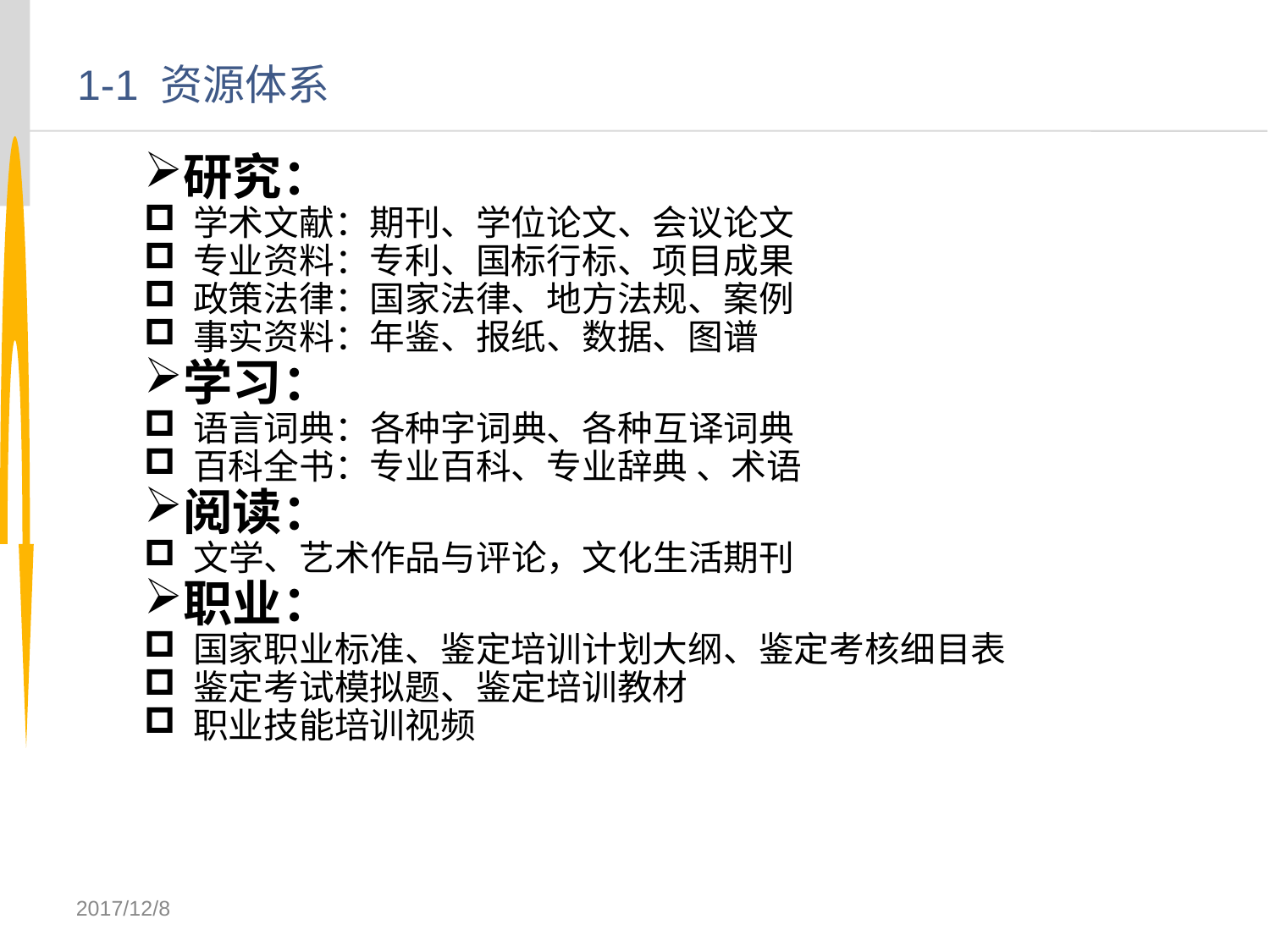

1-1 资源体系
研究：
 学术文献：期刊、学位论文、会议论文
 专业资料：专利、国标行标、项目成果
 政策法律：国家法律、地方法规、案例
 事实资料：年鉴、报纸、数据、图谱
学习：
 语言词典：各种字词典、各种互译词典
 百科全书：专业百科、专业辞典 、术语
阅读：
 文学、艺术作品与评论，文化生活期刊
职业：
 国家职业标准、鉴定培训计划大纲、鉴定考核细目表
 鉴定考试模拟题、鉴定培训教材
 职业技能培训视频

2017/12/8